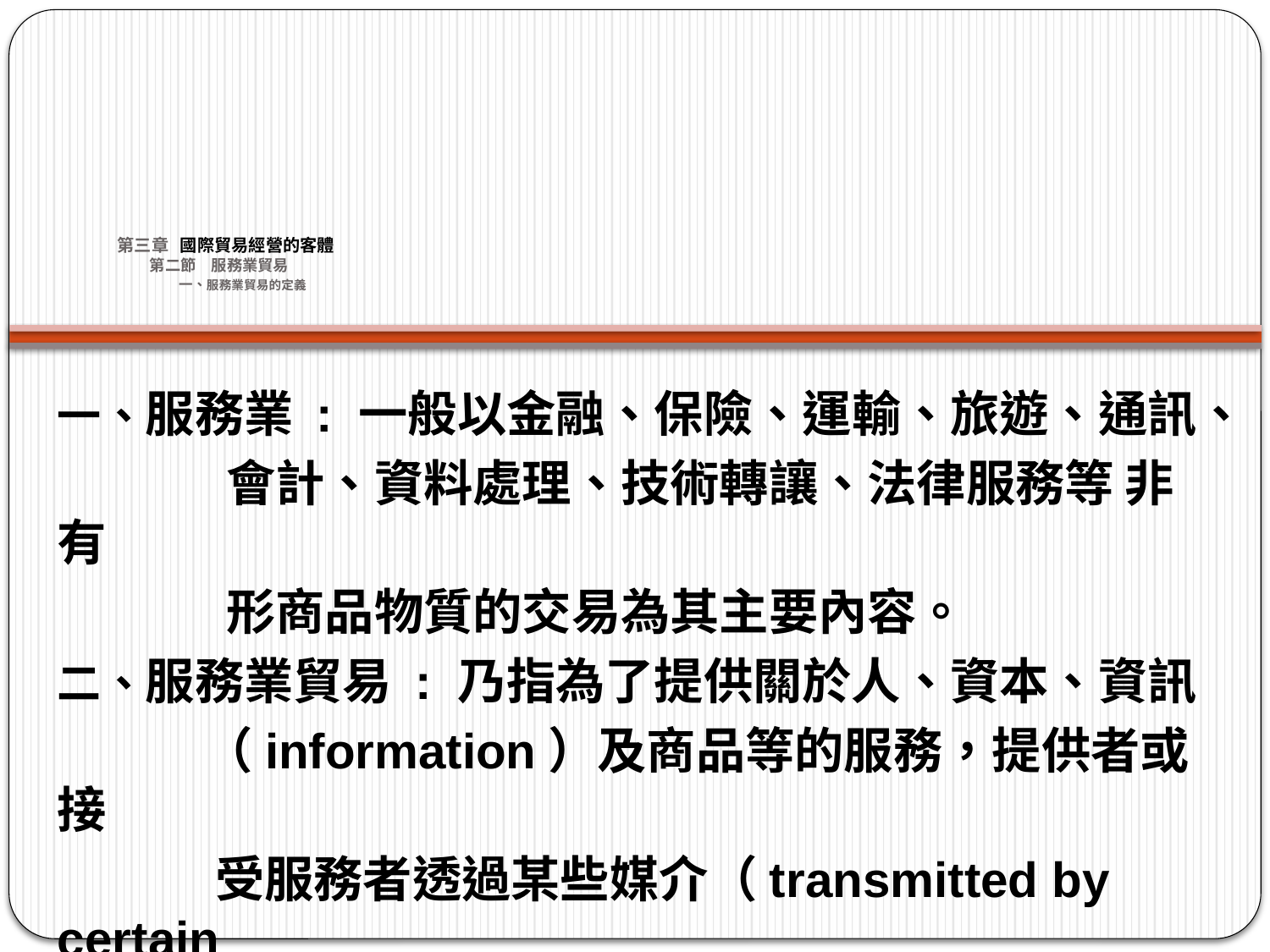

# 第三章   國際貿易經營的客體 第二節　服務業貿易 一、服務業貿易的定義
一、服務業 : 一般以金融、保險、運輸、旅遊、通訊、
              會計、資料處理、技術轉讓、法律服務等 非有
              形商品物質的交易為其主要內容。
二、服務業貿易 : 乃指為了提供關於人、資本、資訊
            （information）及商品等的服務，提供者或接
             受服務者透過某些媒介（transmitted by certain
              modes）的跨國移動所完成的貿易行為。